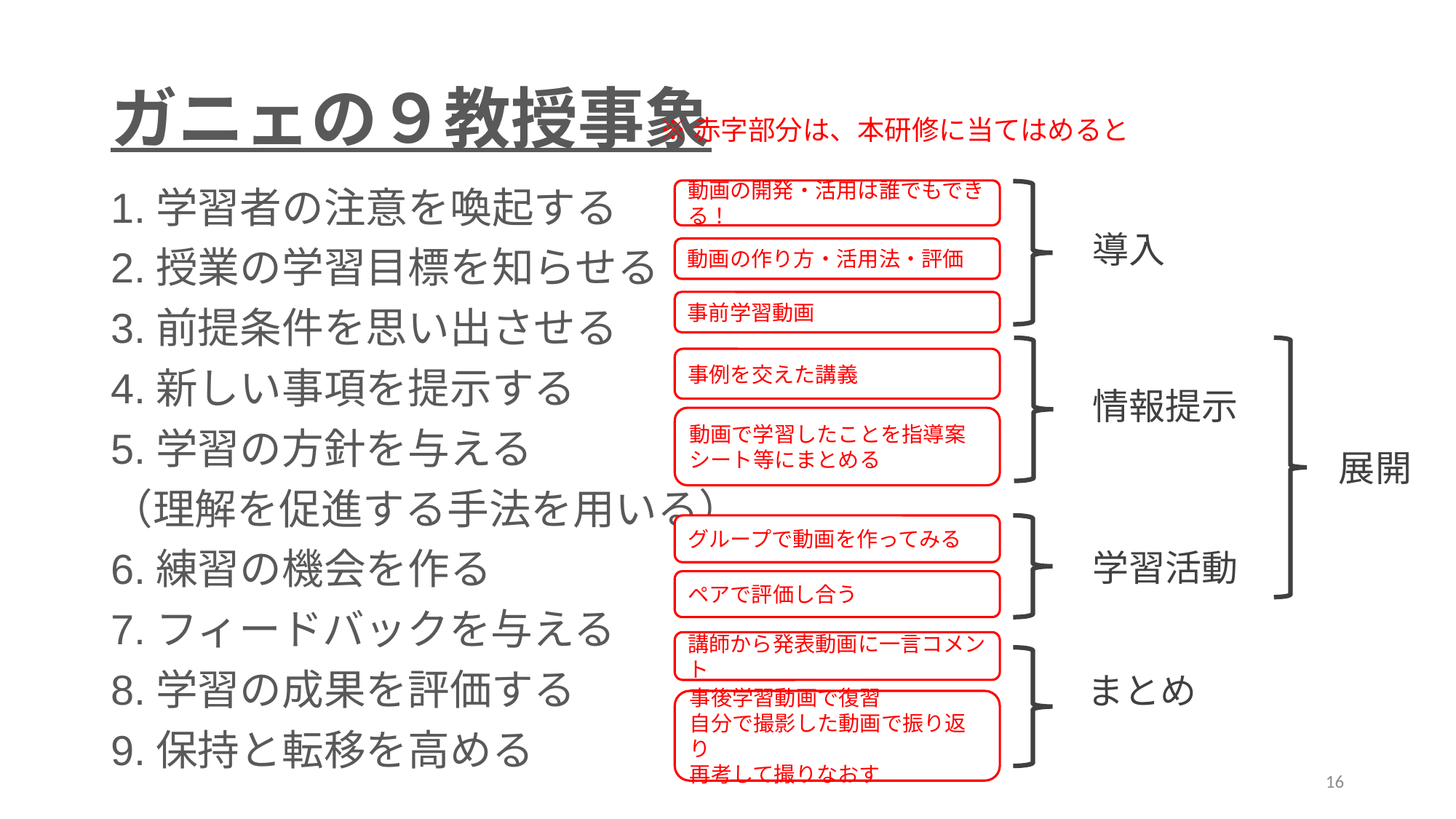

# ガニェの９教授事象
※赤字部分は、本研修に当てはめると
動画の開発・活用は誰でもできる！

導入
動画の作り方・活用法・評価
事前学習動画

事例を交えた講義
情報提示
動画で学習したことを指導案
シート等にまとめる
展開
グループで動画を作ってみる

学習活動
ペアで評価し合う
講師から発表動画に一言コメント

まとめ
事後学習動画で復習
自分で撮影した動画で振り返り
再考して撮りなおす
1.学習者の注意を喚起する
2.授業の学習目標を知らせる
3.前提条件を思い出させる
4.新しい事項を提示する
5.学習の方針を与える
（理解を促進する手法を用いる）
6.練習の機会を作る
7.フィードバックを与える
8.学習の成果を評価する
9.保持と転移を高める

16